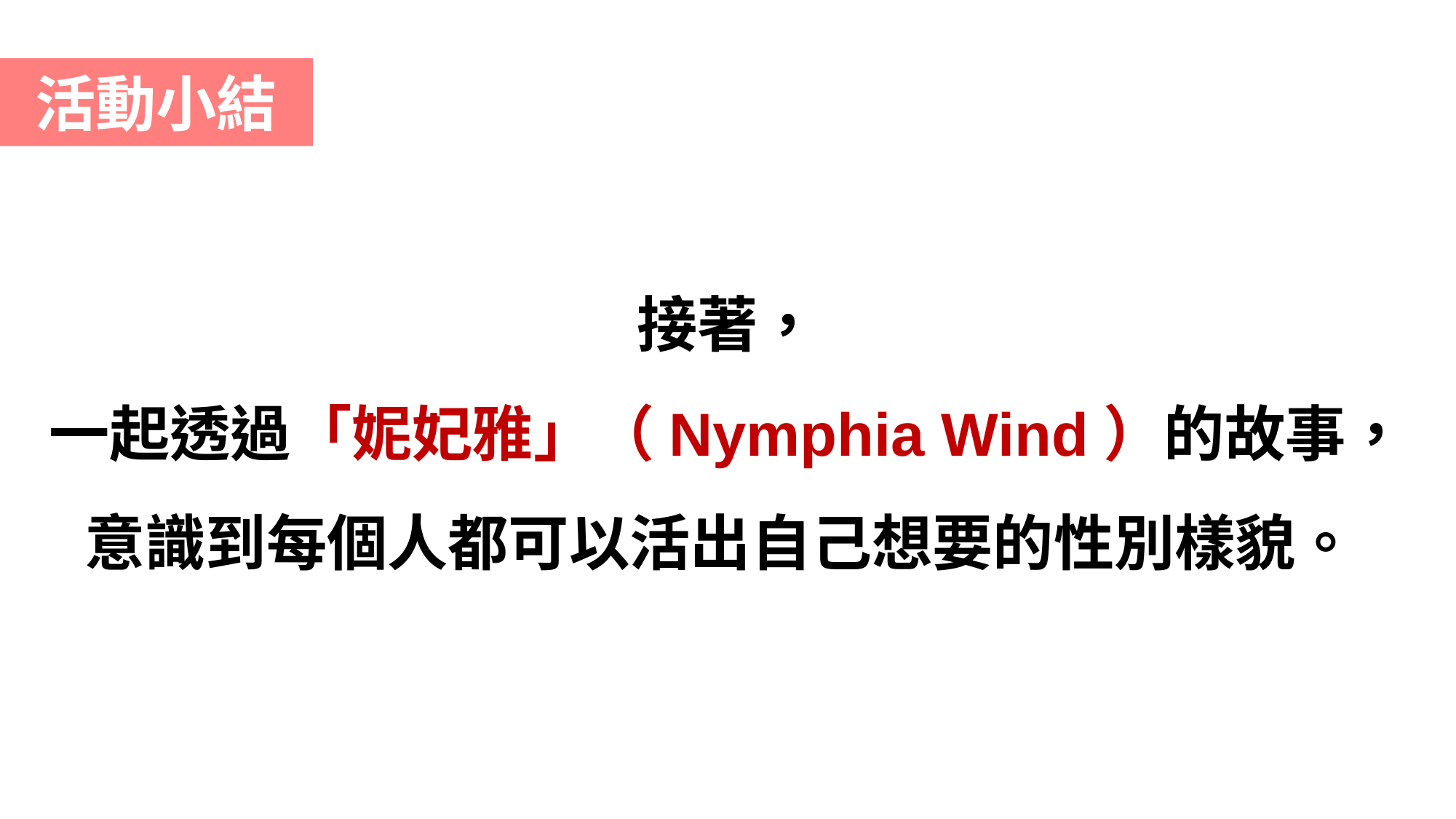

活動小結
接著，
一起透過「妮妃雅」（Nymphia Wind）的故事，
意識到每個人都可以活出自己想要的性別樣貌。